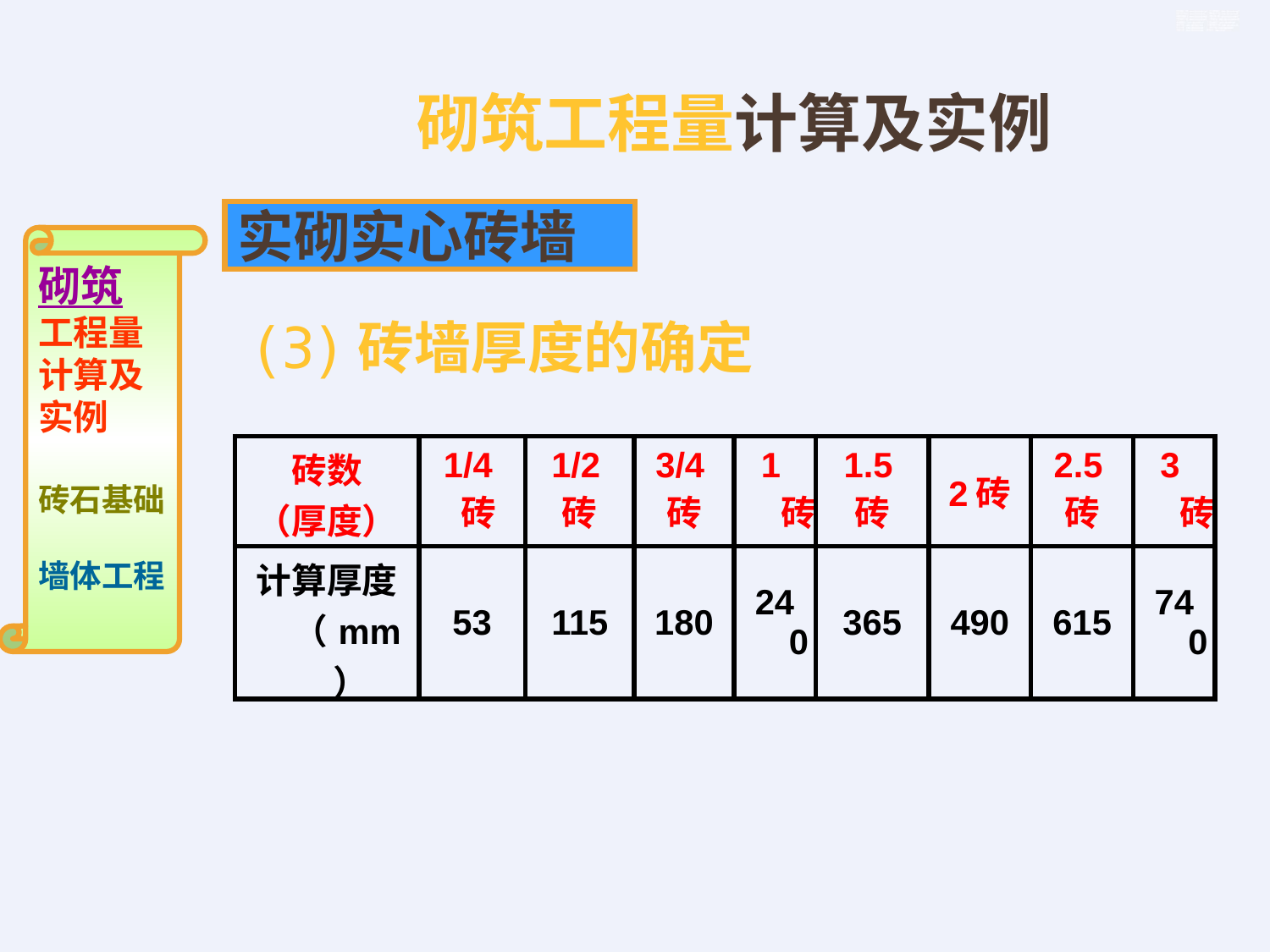

砌筑工程量计算及实例
实砌实心砖墙
砌筑
工程量计算及实例

砖石基础

墙体工程

(3)砖墙厚度的确定
| 砖数 （厚度） | 1/4砖 | 1/2砖 | 3/4砖 | 1砖 | 1.5砖 | 2砖 | 2.5砖 | 3砖 |
| --- | --- | --- | --- | --- | --- | --- | --- | --- |
| 计算厚度（mm） | 53 | 115 | 180 | 240 | 365 | 490 | 615 | 740 |
47